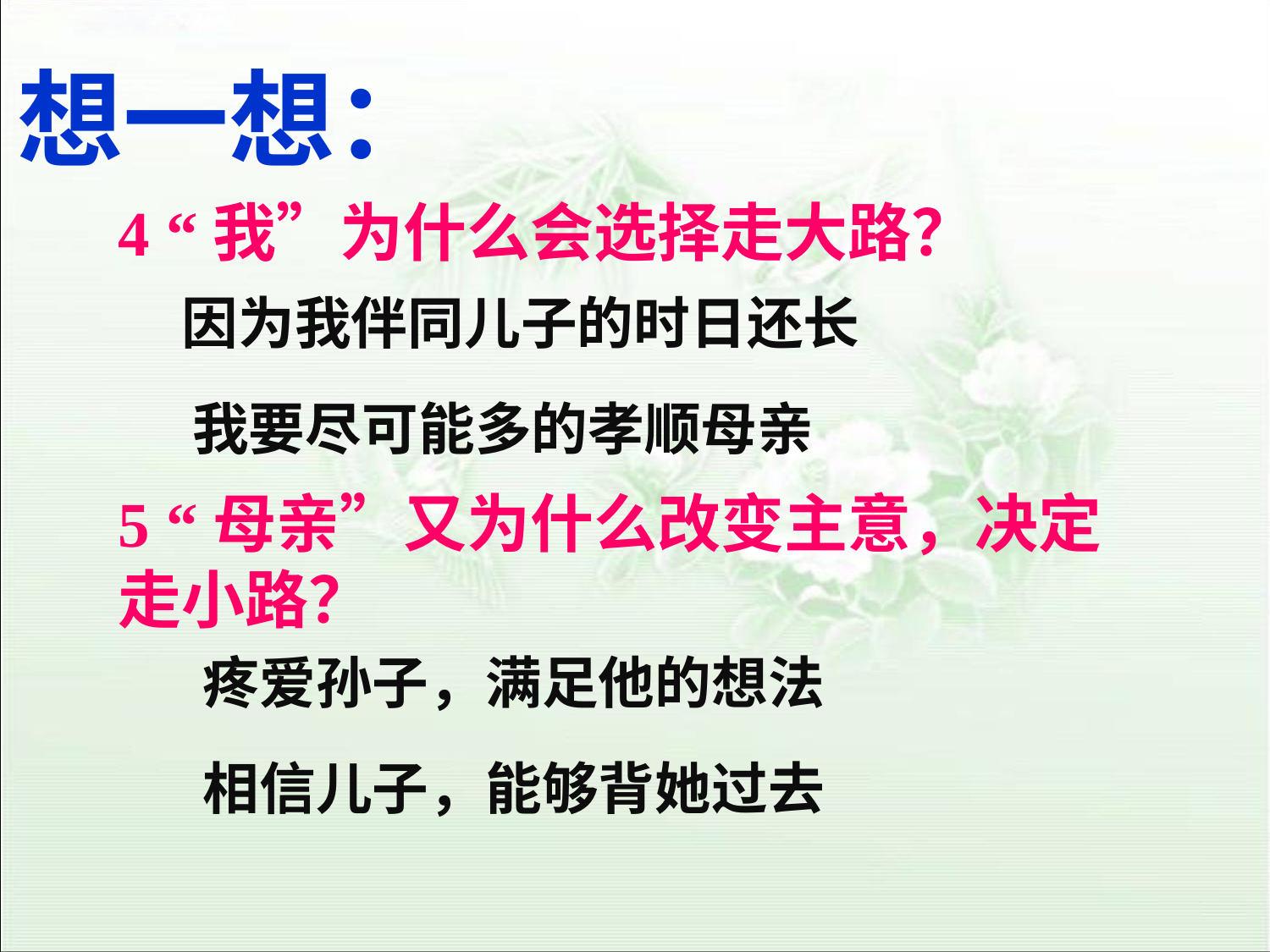

想一想：
4 “我”为什么会选择走大路？
因为我伴同儿子的时日还长
我要尽可能多的孝顺母亲
5 “母亲”又为什么改变主意，决定走小路？
疼爱孙子，满足他的想法
相信儿子，能够背她过去